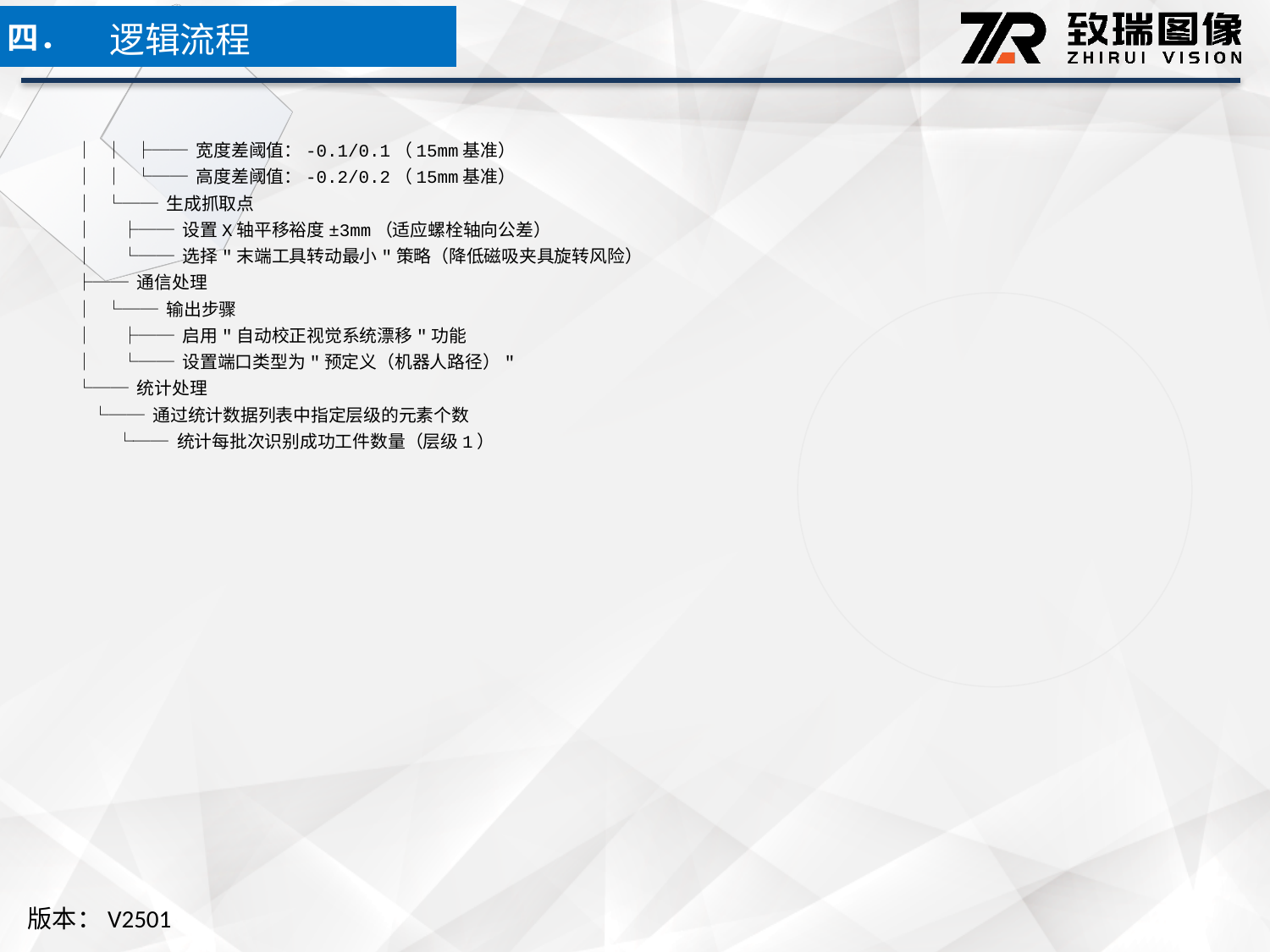

逻辑流程
四．

│   │   ├── 宽度差阈值：-0.1/0.1（15mm基准）
│   │   └── 高度差阈值：-0.2/0.2（15mm基准）
│   └── 生成抓取点
│       ├── 设置X轴平移裕度±3mm（适应螺栓轴向公差）
│       └── 选择"末端工具转动最小"策略（降低磁吸夹具旋转风险）
├── 通信处理
│   └── 输出步骤
│       ├── 启用"自动校正视觉系统漂移"功能
│       └── 设置端口类型为"预定义（机器人路径）"
└── 统计处理
    └── 通过统计数据列表中指定层级的元素个数
          └── 统计每批次识别成功工件数量（层级1）